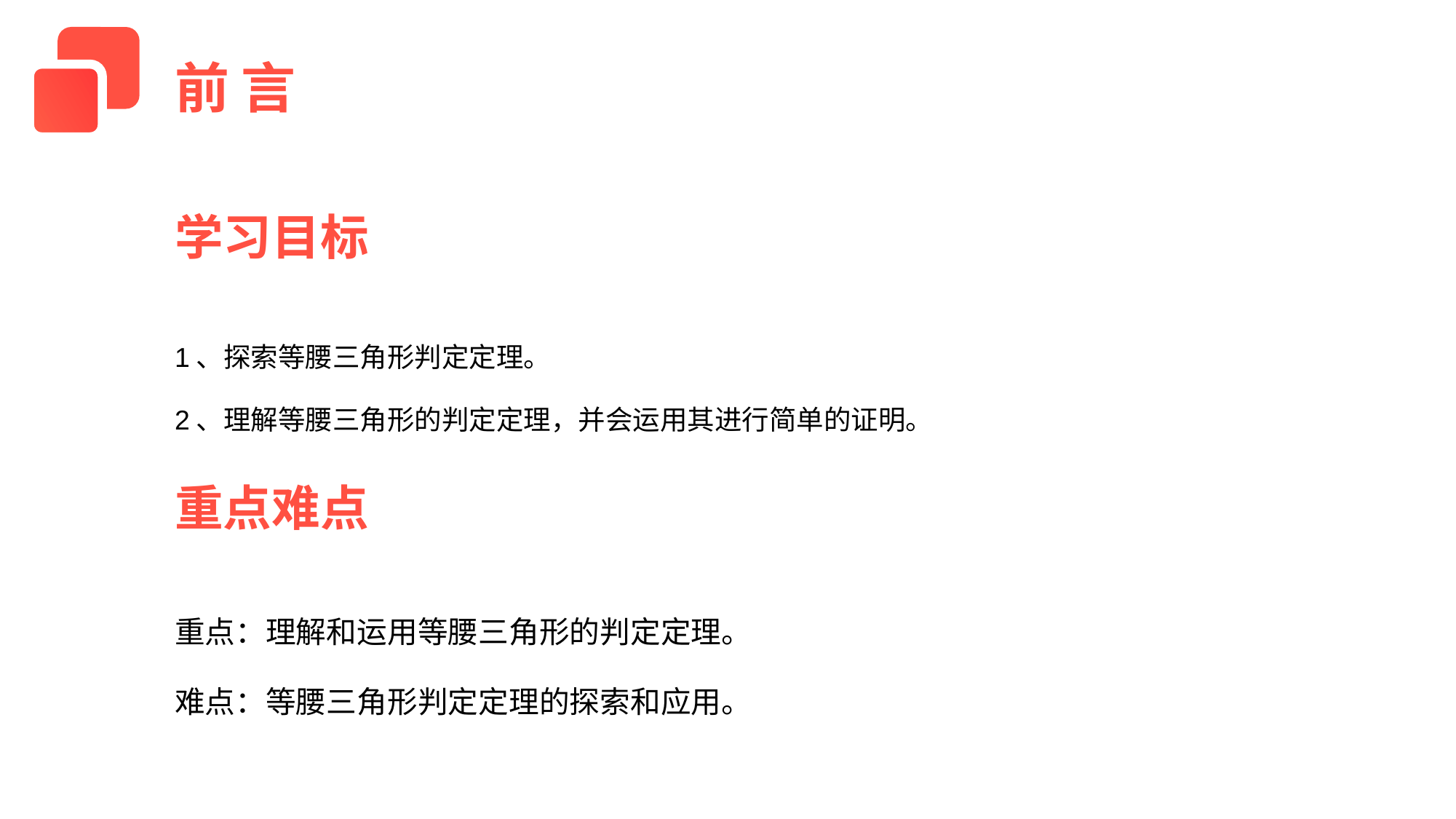

前 言
学习目标
1、探索等腰三角形判定定理。
2、理解等腰三角形的判定定理，并会运用其进行简单的证明。
重点难点
重点：理解和运用等腰三角形的判定定理。
难点：等腰三角形判定定理的探索和应用。